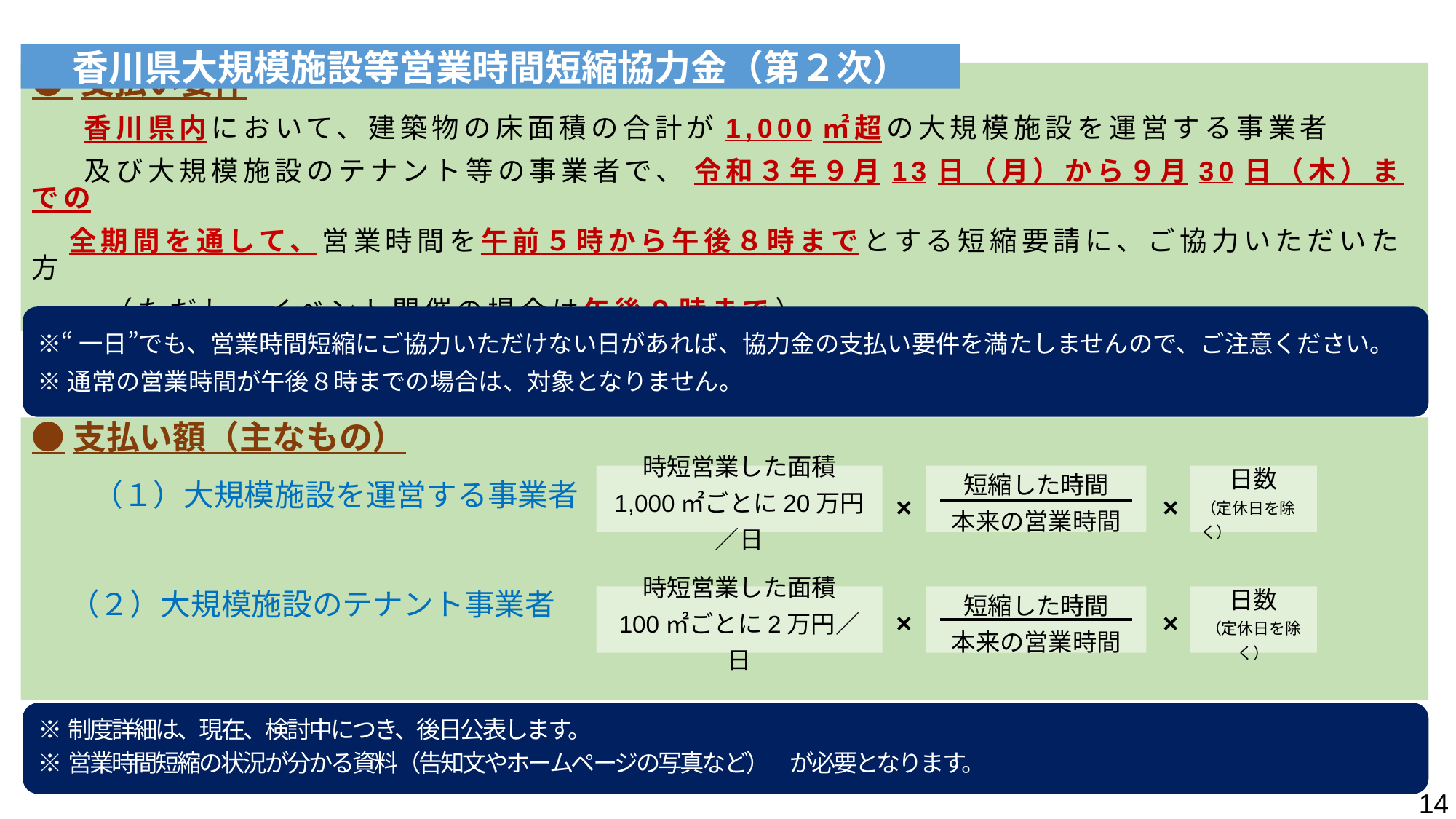

香川県大規模施設等営業時間短縮協力金（第２次）
● 支払い要件
   　香川県内において、建築物の床面積の合計が1,000㎡超の大規模施設を運営する事業者
 　  及び大規模施設のテナント等の事業者で、 令和３年９月13日（月）から９月30日（木）までの
     全期間を通して、営業時間を午前５時から午後８時までとする短縮要請に、ご協力いただいた方
　　 （ただし、イベント開催の場合は午後９時まで）
※“一日”でも、営業時間短縮にご協力いただけない日があれば、協力金の支払い要件を満たしませんので、ご注意ください。
※通常の営業時間が午後８時までの場合は、対象となりません。
●支払い額（主なもの）
　　（１）大規模施設を運営する事業者

     （２）大規模施設のテナント事業者を基
に出する方式

時短営業した面積
1,000㎡ごとに20万円／日
短縮した時間
本来の営業時間
日数
（定休日を除く）
×
×
時短営業した面積
100㎡ごとに2万円／日
短縮した時間
本来の営業時間
日数
（定休日を除く）
×
×
※制度詳細は、現在、検討中につき、後日公表します。
※営業時間短縮の状況が分かる資料（告知文やホームページの写真など）　が必要となります。
14
14